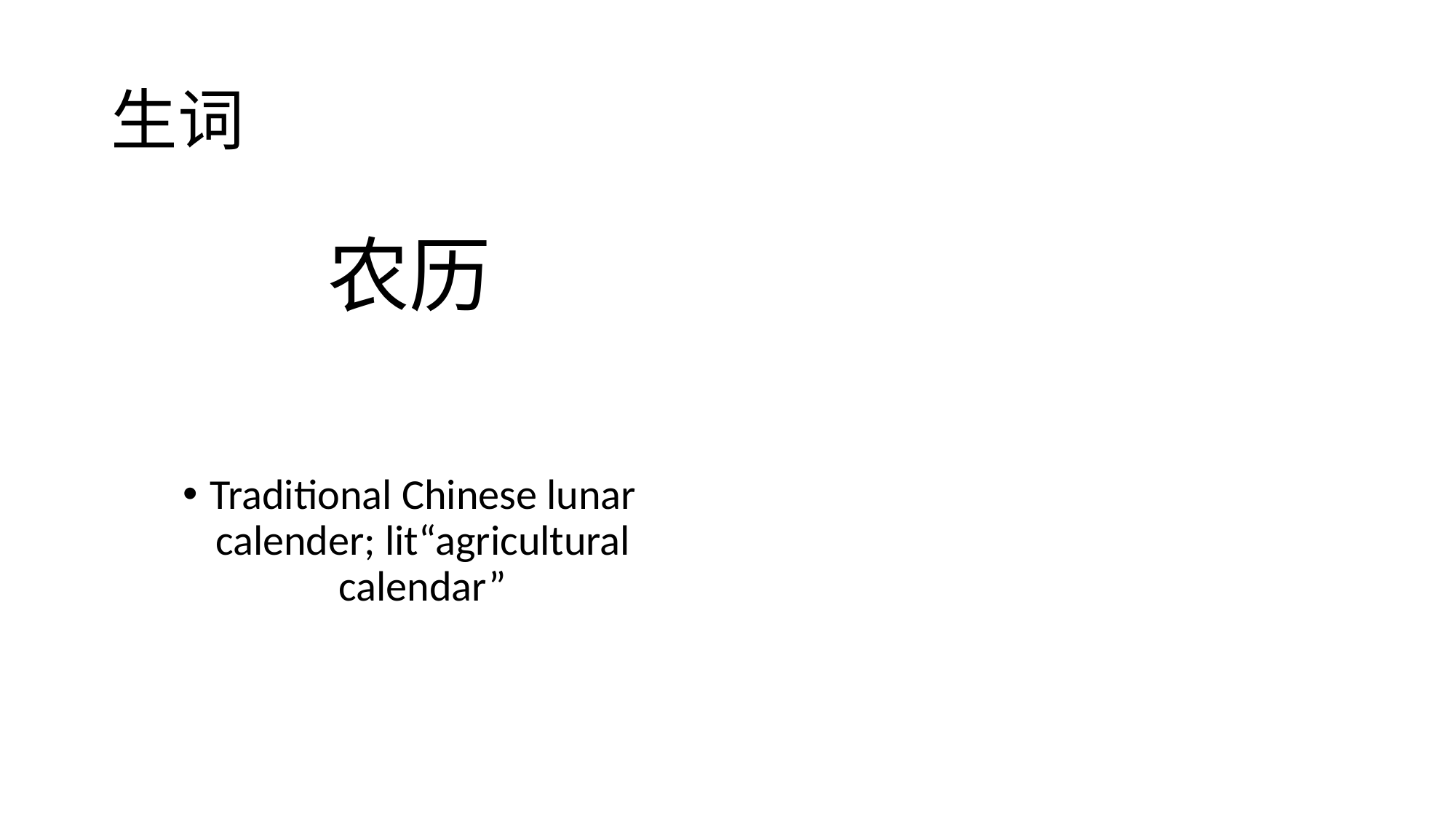

# 生词

Traditional Chinese lunar calender; lit“agricultural calendar”
农历